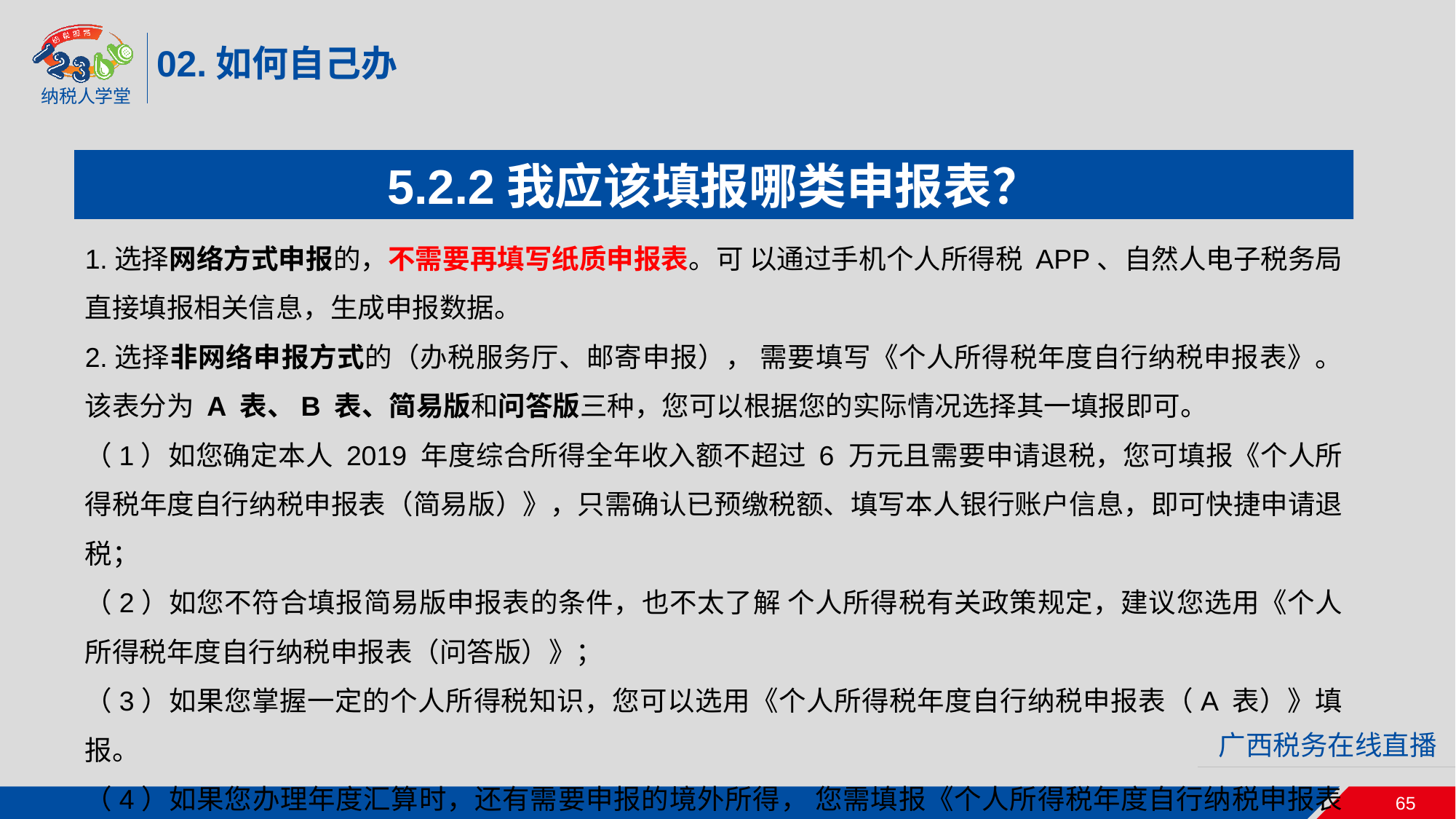

02.如何自己办
5.2.2我应该填报哪类申报表？
1.选择网络方式申报的，不需要再填写纸质申报表。可 以通过手机个人所得税 APP、自然人电子税务局直接填报相关信息，生成申报数据。
2.选择非网络申报方式的（办税服务厅、邮寄申报）， 需要填写《个人所得税年度自行纳税申报表》。该表分为 A 表、B 表、简易版和问答版三种，您可以根据您的实际情况选择其一填报即可。
（1）如您确定本人 2019 年度综合所得全年收入额不超过 6 万元且需要申请退税，您可填报《个人所得税年度自行纳税申报表（简易版）》，只需确认已预缴税额、填写本人银行账户信息，即可快捷申请退税；
（2）如您不符合填报简易版申报表的条件，也不太了解 个人所得税有关政策规定，建议您选用《个人所得税年度自行纳税申报表（问答版）》；
（3）如果您掌握一定的个人所得税知识，您可以选用《个人所得税年度自行纳税申报表（A 表）》填报。
（4）如果您办理年度汇算时，还有需要申报的境外所得， 您需填报《个人所得税年度自行纳税申报表（B 表）》，并至主管税务机关办理申报。